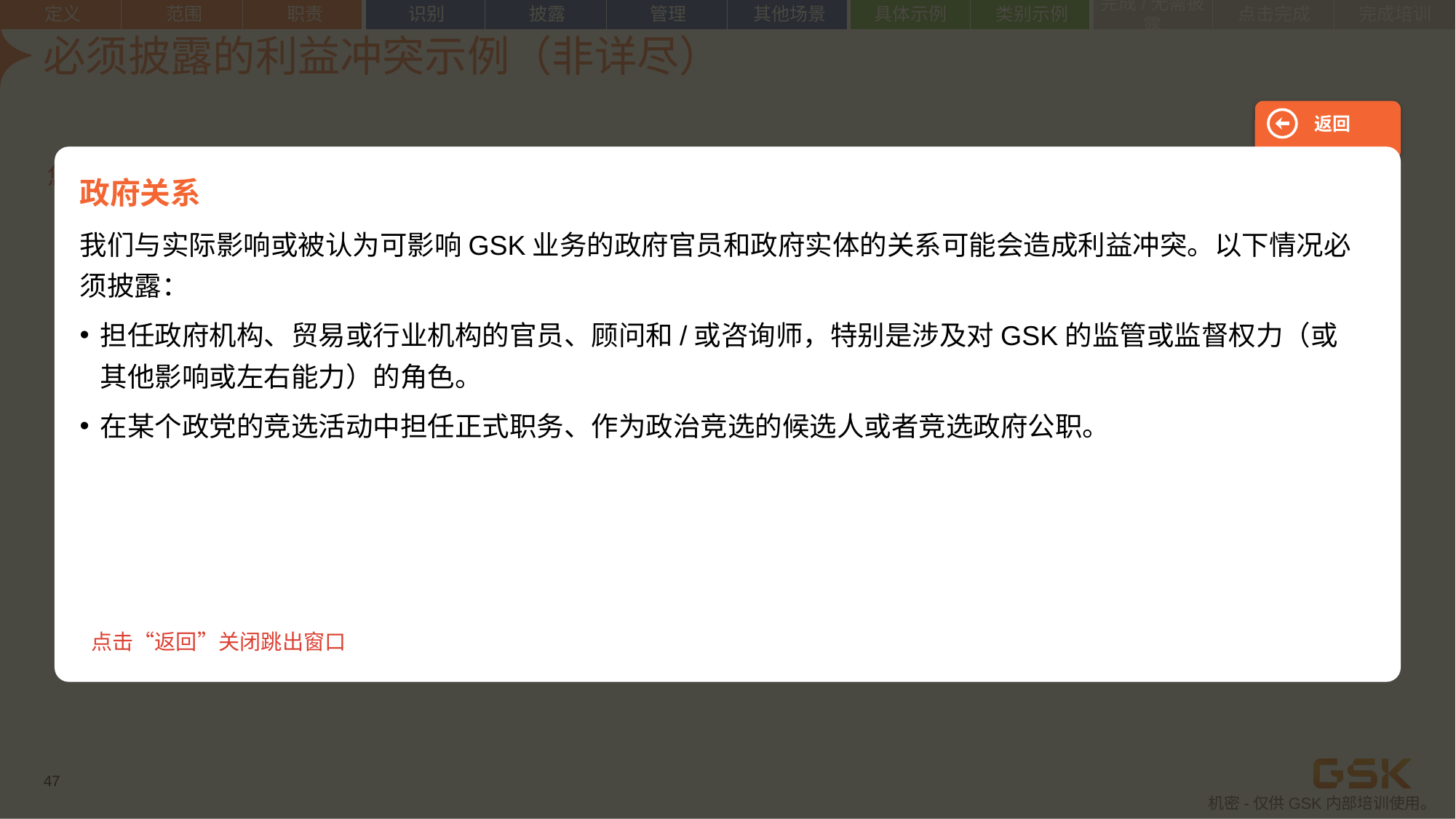

定义
范围
职责
识别
披露
管理
其他场景
具体示例
类别示例
点击完成
完成培训
完成/无需披露
|  |  |  |  |  |  |  |  |  |  |  |  |
| --- | --- | --- | --- | --- | --- | --- | --- | --- | --- | --- | --- |

返回

政府关系
我们与实际影响或被认为可影响GSK业务的政府官员和政府实体的关系可能会造成利益冲突。以下情况必须披露：
担任政府机构、贸易或行业机构的官员、顾问和/或咨询师，特别是涉及对GSK的监管或监督权力（或其他影响或左右能力）的角色。
在某个政党的竞选活动中担任正式职务、作为政治竞选的候选人或者竞选政府公职。
点击“返回”关闭跳出窗口
# 必须披露的利益冲突示例（非详尽）
您可以通过点击查看更多内容
个人关系
个人经济利益
外部专业利益和外部董事会成员资格
政府关系
密切的个人关系
其他情况
47